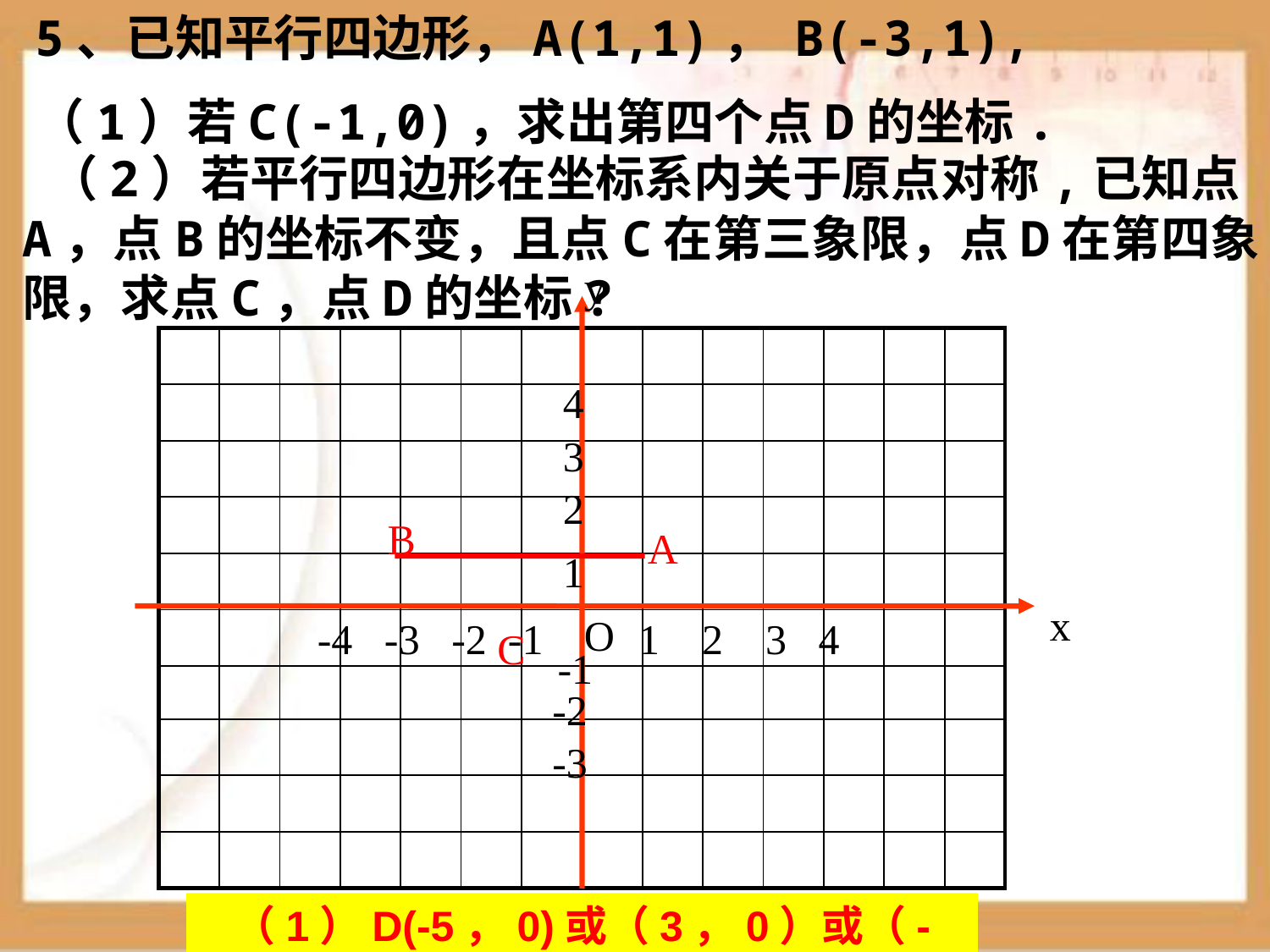

5、已知平行四边形，A(1,1)， B(-3,1),
（1）若C(-1,0)，求出第四个点D的坐标.
 （2）若平行四边形在坐标系内关于原点对称,已知点A，点B的坐标不变，且点C在第三象限，点D在第四象限，求点C，点D的坐标?
y

|  |  |  |  |  |  |  |  |  |  |  |  |  |  |
| --- | --- | --- | --- | --- | --- | --- | --- | --- | --- | --- | --- | --- | --- |
|  |  |  |  |  |  |  |  |  |  |  |  |  |  |
|  |  |  |  |  |  |  |  |  |  |  |  |  |  |
|  |  |  |  |  |  |  |  |  |  |  |  |  |  |
|  |  |  |  |  |  |  |  |  |  |  |  |  |  |
|  |  |  |  |  |  |  |  |  |  |  |  |  |  |
|  |  |  |  |  |  |  |  |  |  |  |  |  |  |
|  |  |  |  |  |  |  |  |  |  |  |  |  |  |
|  |  |  |  |  |  |  |  |  |  |  |  |  |  |
|  |  |  |  |  |  |  |  |  |  |  |  |  |  |
4
3
2
B
A
1

x

O

-4   -3   -2  -1         1    2    3   4
C
-1
-2
-3
（1）D(-5，0)或（3，0）或（-1，2）